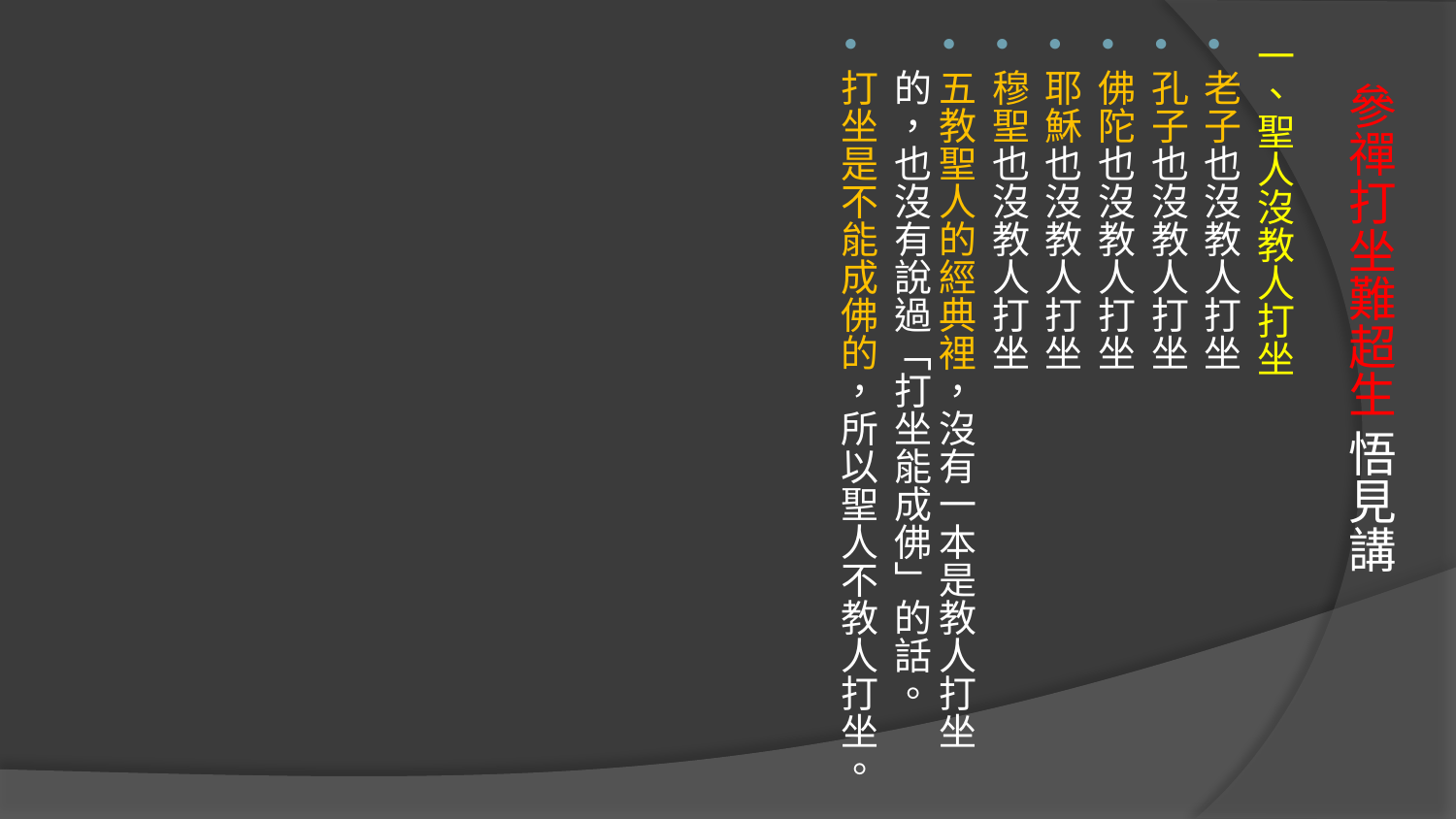

一、聖人沒教人打坐
老子也沒教人打坐
孔子也沒教人打坐
佛陀也沒教人打坐
耶穌也沒教人打坐
穆聖也沒教人打坐
五教聖人的經典裡，沒有一本是教人打坐的，也沒有說過「打坐能成佛」的話。
打坐是不能成佛的，所以聖人不教人打坐。

# 參禪打坐難超生 悟見講